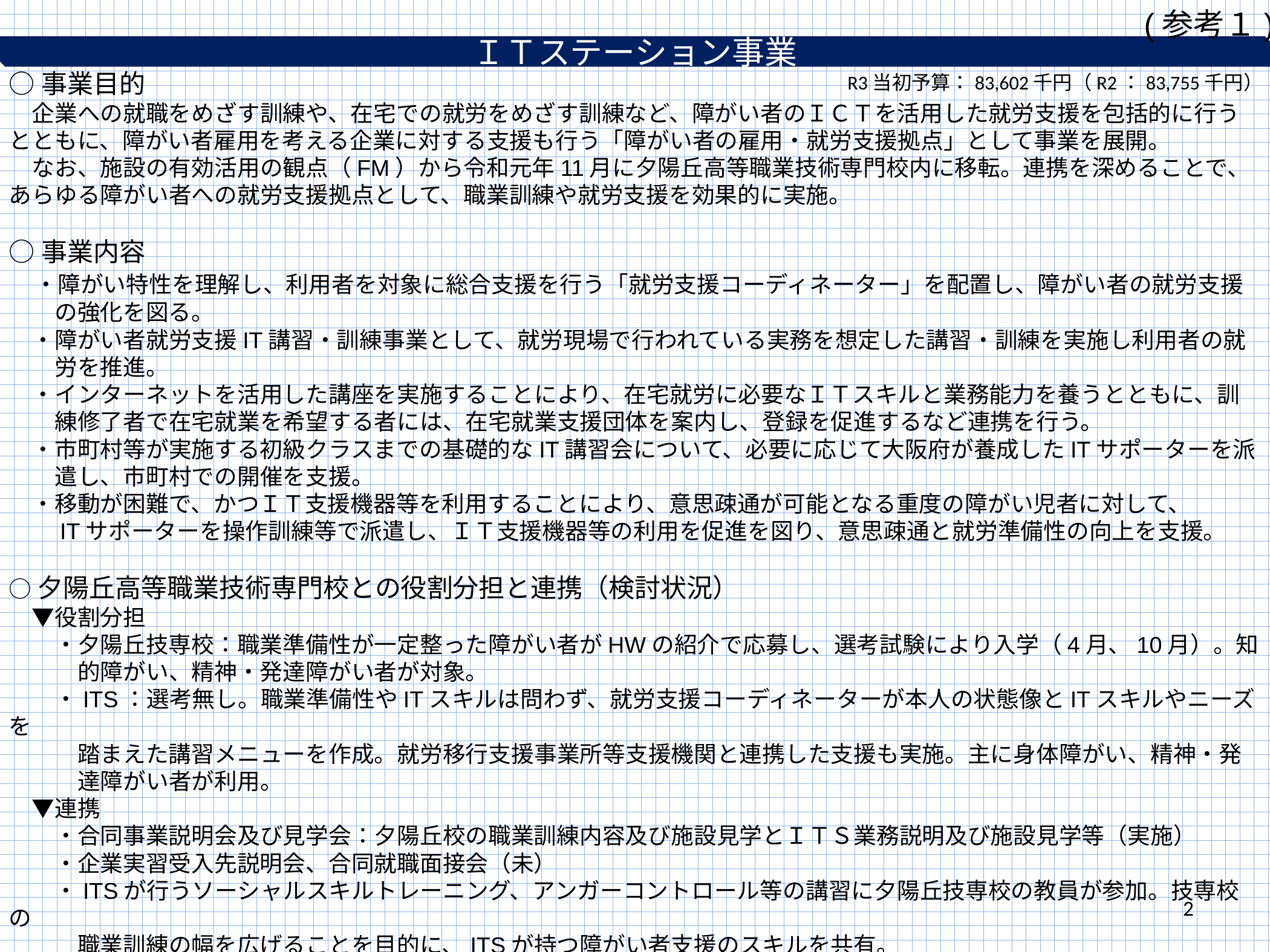

(参考１)
ＩＴステーション事業
R3当初予算：83,602千円（R2：83,755千円）
○事業目的
　企業への就職をめざす訓練や、在宅での就労をめざす訓練など、障がい者のＩＣＴを活用した就労支援を包括的に行うとともに、障がい者雇用を考える企業に対する支援も行う「障がい者の雇用・就労支援拠点」として事業を展開。
　なお、施設の有効活用の観点（FM）から令和元年11月に夕陽丘高等職業技術専門校内に移転。連携を深めることで、あらゆる障がい者への就労支援拠点として、職業訓練や就労支援を効果的に実施。

○事業内容
　・障がい特性を理解し、利用者を対象に総合支援を行う「就労支援コーディネーター」を配置し、障がい者の就労支援
　　の強化を図る。
　・障がい者就労支援IT講習・訓練事業として、就労現場で行われている実務を想定した講習・訓練を実施し利用者の就
　　労を推進。
　・インターネットを活用した講座を実施することにより、在宅就労に必要なＩＴスキルと業務能力を養うとともに、訓
　　練修了者で在宅就業を希望する者には、在宅就業支援団体を案内し、登録を促進するなど連携を行う。
　・市町村等が実施する初級クラスまでの基礎的なIT講習会について、必要に応じて大阪府が養成したITサポーターを派
　　遣し、市町村での開催を支援。
　・移動が困難で、かつＩＴ支援機器等を利用することにより、意思疎通が可能となる重度の障がい児者に対して、
　　ITサポーターを操作訓練等で派遣し、ＩＴ支援機器等の利用を促進を図り、意思疎通と就労準備性の向上を支援。

○夕陽丘高等職業技術専門校との役割分担と連携（検討状況）
　▼役割分担
　　・夕陽丘技専校：職業準備性が一定整った障がい者がHWの紹介で応募し、選考試験により入学（4月、10月）。知
　　　的障がい、精神・発達障がい者が対象。
　　・ITS：選考無し。職業準備性やITスキルは問わず、就労支援コーディネーターが本人の状態像とITスキルやニーズを
　　　踏まえた講習メニューを作成。就労移行支援事業所等支援機関と連携した支援も実施。主に身体障がい、精神・発
　　　達障がい者が利用。
　▼連携
　　・合同事業説明会及び見学会：夕陽丘校の職業訓練内容及び施設見学とＩＴＳ業務説明及び施設見学等（実施）
　　・企業実習受入先説明会、合同就職面接会（未）
　　・ITSが行うソーシャルスキルトレーニング、アンガーコントロール等の講習に夕陽丘技専校の教員が参加。技専校の
　　　職業訓練の幅を広げることを目的に、ITSが持つ障がい者支援のスキルを共有。
2